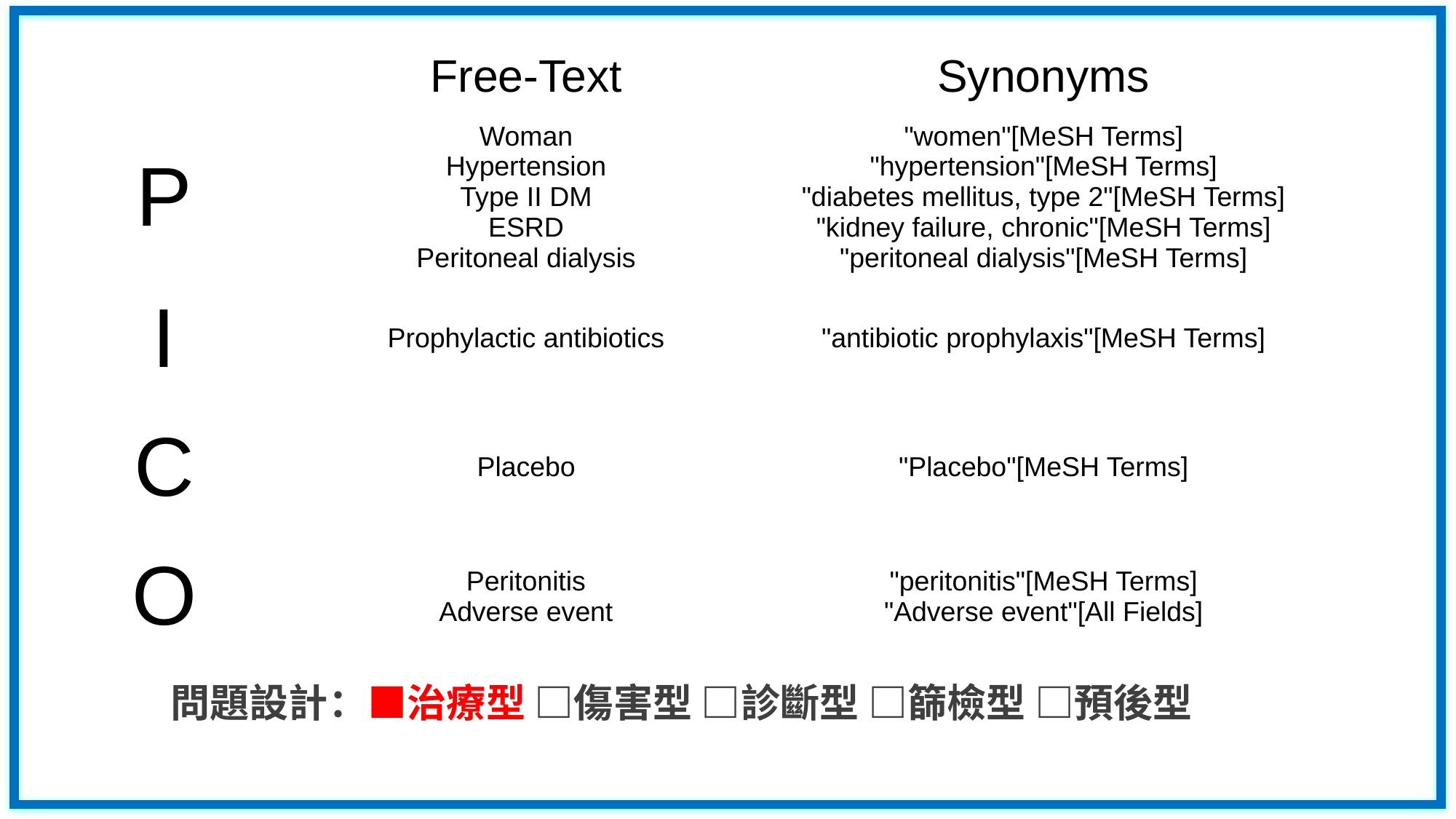

|  | Free-Text | Synonyms |
| --- | --- | --- |
| P | Woman Hypertension Type II DM ESRD Peritoneal dialysis | "women"[MeSH Terms] "hypertension"[MeSH Terms] "diabetes mellitus, type 2"[MeSH Terms] "kidney failure, chronic"[MeSH Terms] "peritoneal dialysis"[MeSH Terms] |
| I | Prophylactic antibiotics | "antibiotic prophylaxis"[MeSH Terms] |
| C | Placebo | "Placebo"[MeSH Terms] |
| O | Peritonitis Adverse event | "peritonitis"[MeSH Terms] "Adverse event"[All Fields] |
問題設計：■治療型 □傷害型 □診斷型 □篩檢型 □預後型